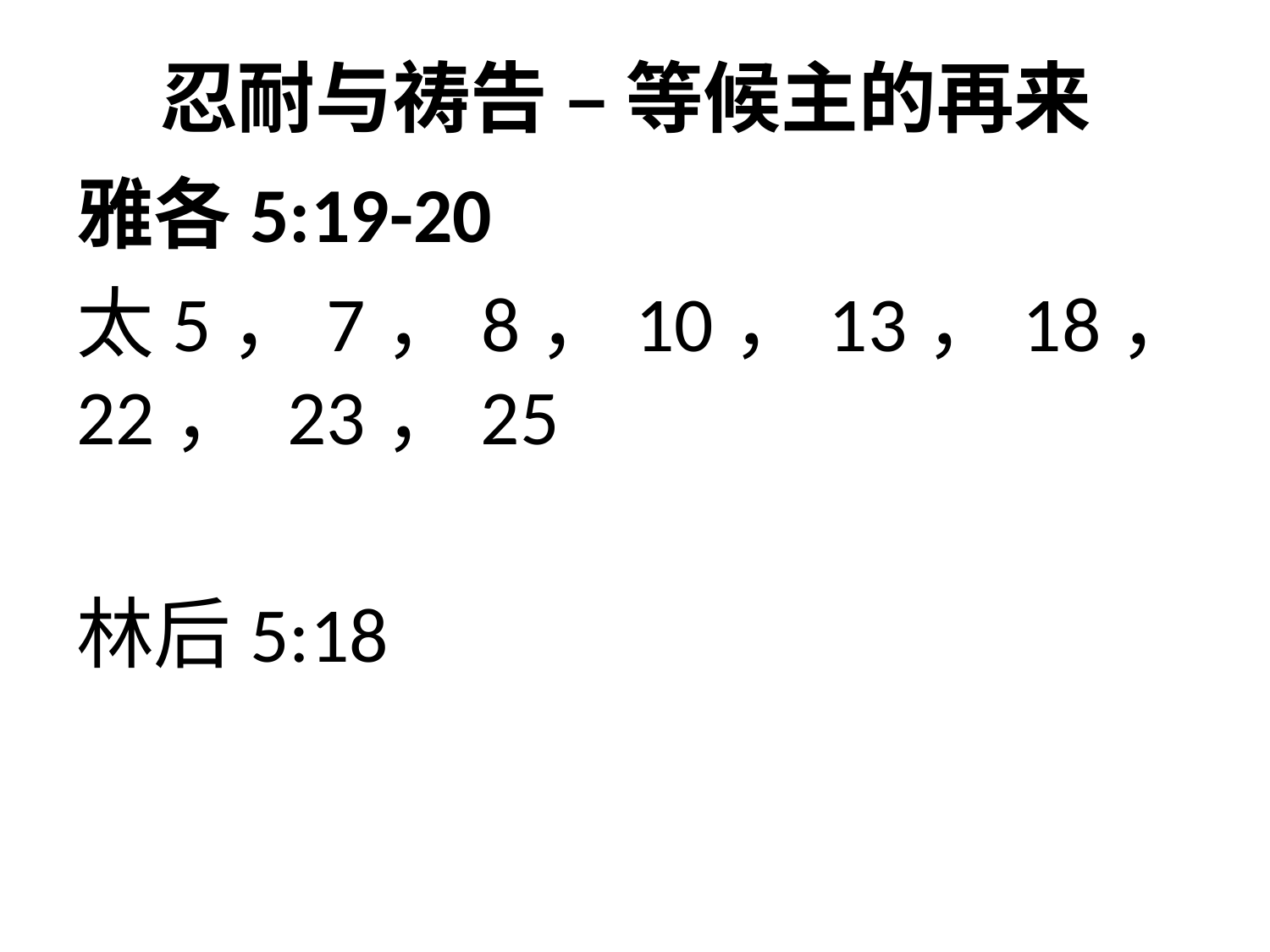

# 忍耐与祷告 – 等候主的再来
雅各5:19-20
太5，7，8，10，13，18，22， 23，25

林后5:18